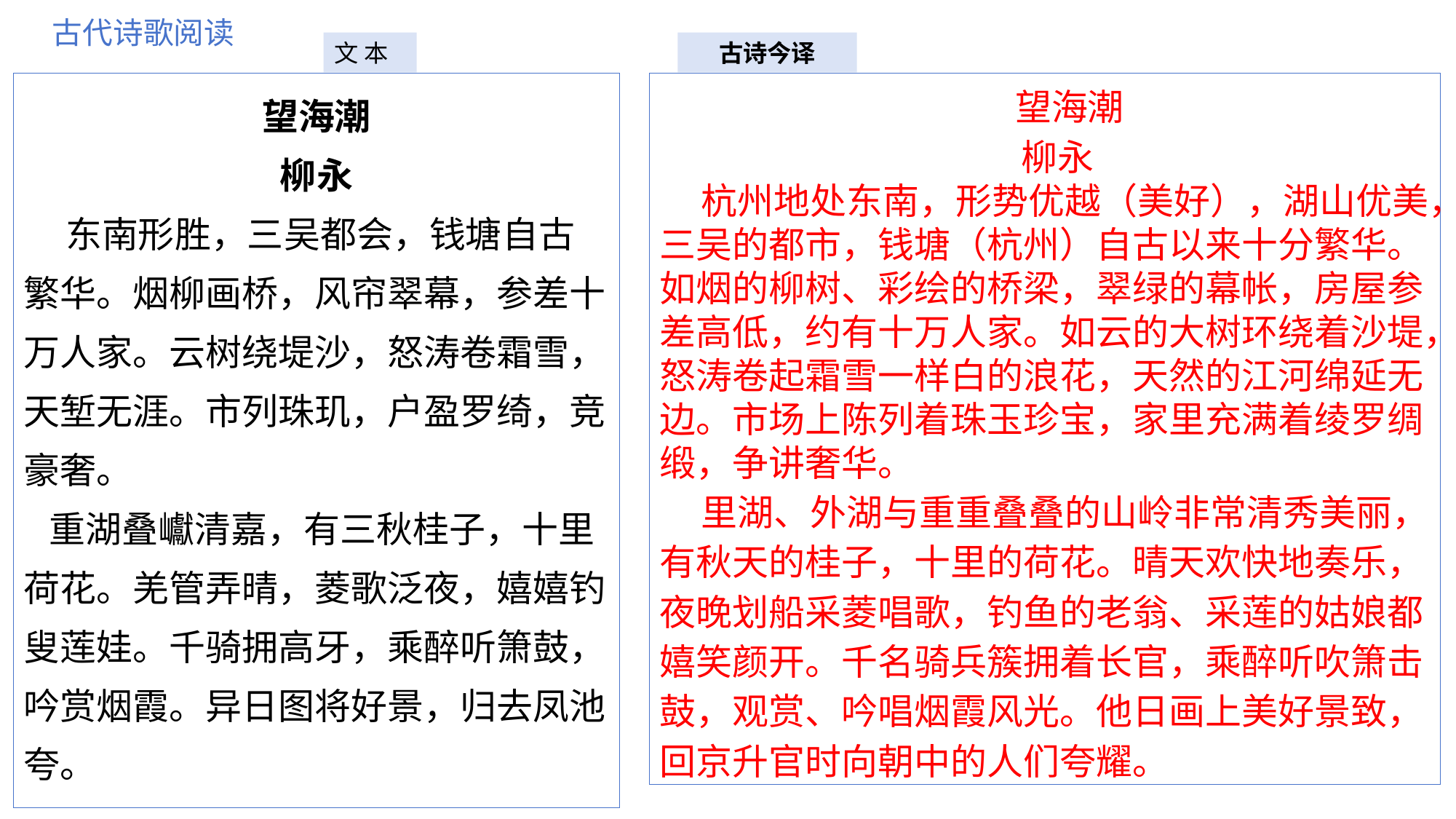

古代诗歌阅读
文 本
古诗今译
望海潮
柳永
    东南形胜，三吴都会，钱塘自古繁华。烟柳画桥，风帘翠幕，参差十万人家。云树绕堤沙，怒涛卷霜雪，天堑无涯。市列珠玑，户盈罗绮，竞豪奢。
  重湖叠巘清嘉，有三秋桂子，十里荷花。羌管弄晴，菱歌泛夜，嬉嬉钓叟莲娃。千骑拥高牙，乘醉听箫鼓，吟赏烟霞。异日图将好景，归去凤池夸。
     望海潮
  柳永
    杭州地处东南，形势优越（美好），湖山优美，三吴的都市，钱塘（杭州）自古以来十分繁华。如烟的柳树、彩绘的桥梁，翠绿的幕帐，房屋参差高低，约有十万人家。如云的大树环绕着沙堤，怒涛卷起霜雪一样白的浪花，天然的江河绵延无边。市场上陈列着珠玉珍宝，家里充满着绫罗绸缎，争讲奢华。
    里湖、外湖与重重叠叠的山岭非常清秀美丽，有秋天的桂子，十里的荷花。晴天欢快地奏乐，夜晚划船采菱唱歌，钓鱼的老翁、采莲的姑娘都嬉笑颜开。千名骑兵簇拥着长官，乘醉听吹箫击鼓，观赏、吟唱烟霞风光。他日画上美好景致，回京升官时向朝中的人们夸耀。